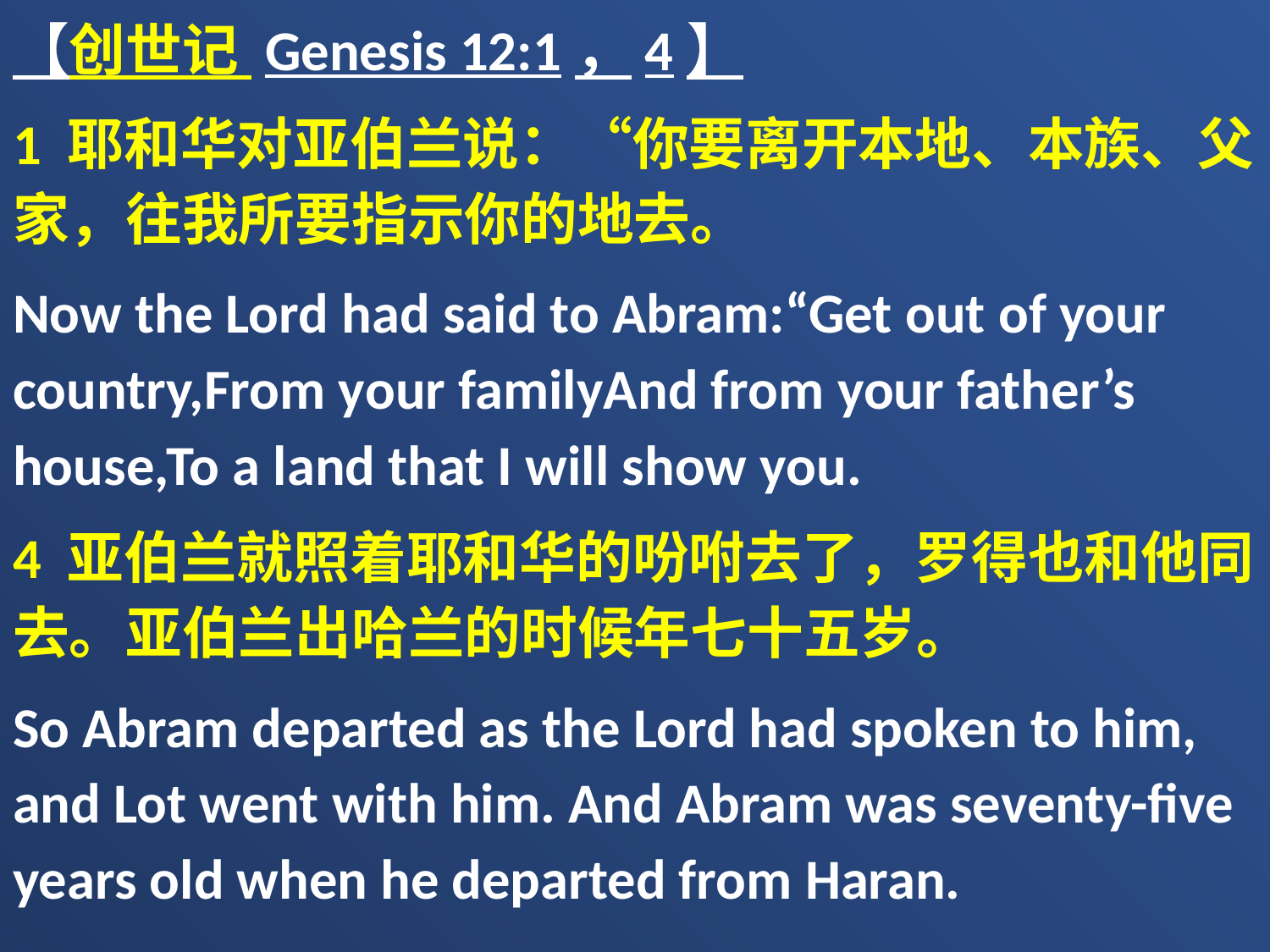

【创世记 Genesis 12:1，4】
1 耶和华对亚伯兰说：“你要离开本地、本族、父家，往我所要指示你的地去。
Now the Lord had said to Abram:“Get out of your country,From your familyAnd from your father’s house,To a land that I will show you.
4 亚伯兰就照着耶和华的吩咐去了，罗得也和他同去。亚伯兰出哈兰的时候年七十五岁。
So Abram departed as the Lord had spoken to him, and Lot went with him. And Abram was seventy-five years old when he departed from Haran.